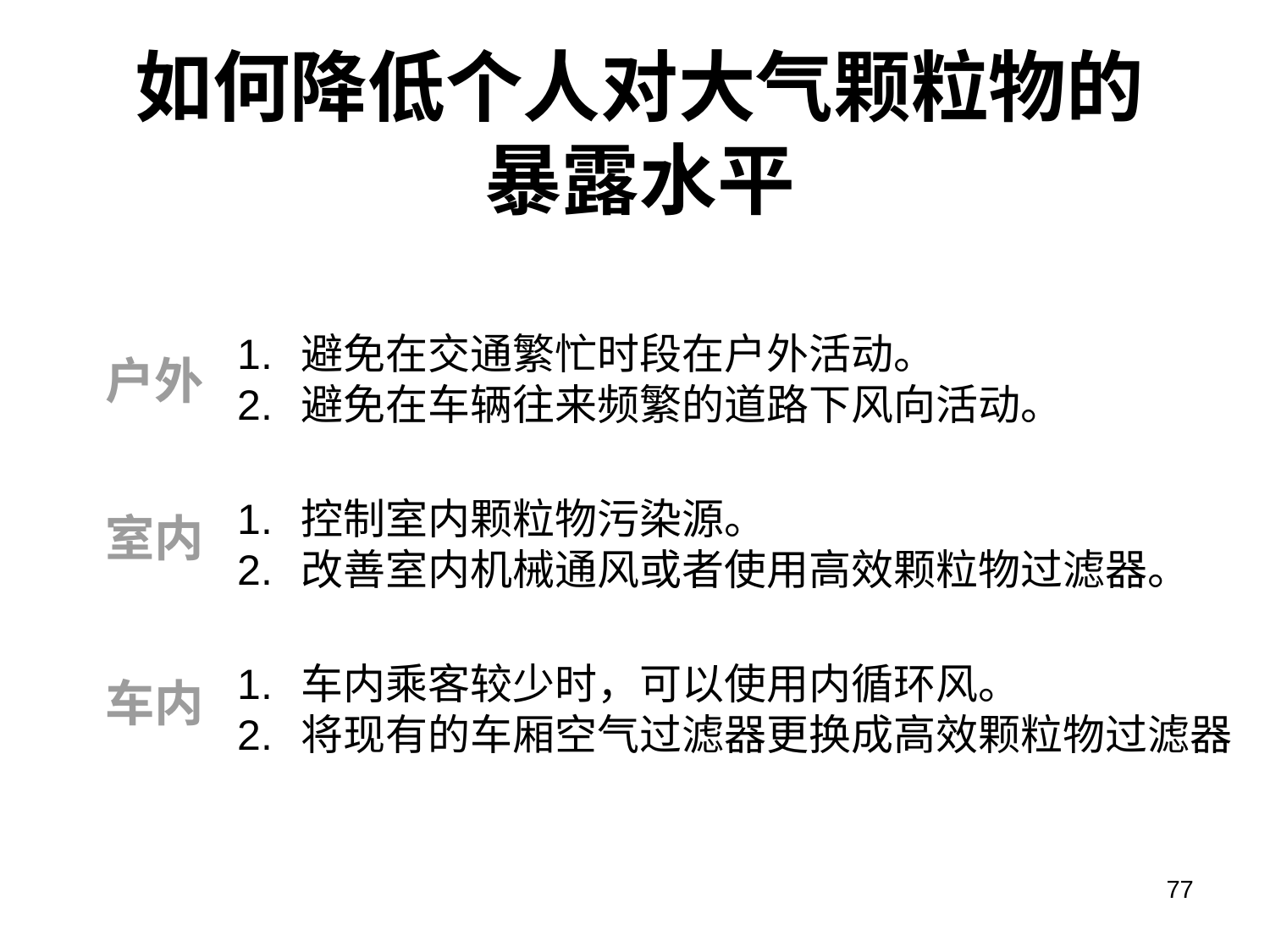

如何降低个人对大气颗粒物的暴露水平
避免在交通繁忙时段在户外活动。
避免在车辆往来频繁的道路下风向活动。
户外
控制室内颗粒物污染源。
改善室内机械通风或者使用高效颗粒物过滤器。
室内
车内乘客较少时，可以使用内循环风。
将现有的车厢空气过滤器更换成高效颗粒物过滤器
车内
77